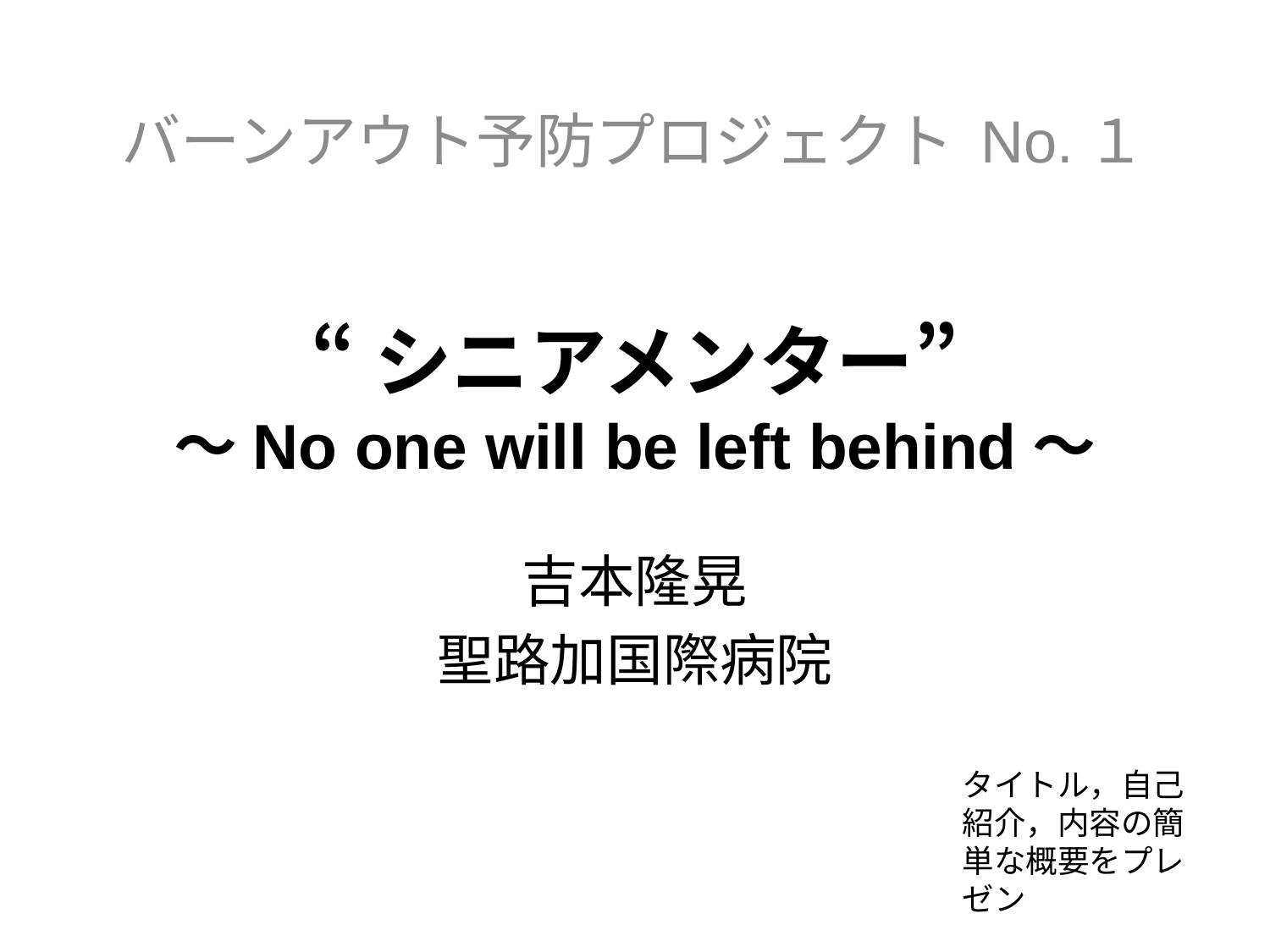

バーンアウト予防プロジェクト No.１
# “シニアメンター” 〜No one will be left behind〜
吉本隆晃
聖路加国際病院
タイトル，自己紹介，内容の簡単な概要をプレゼン